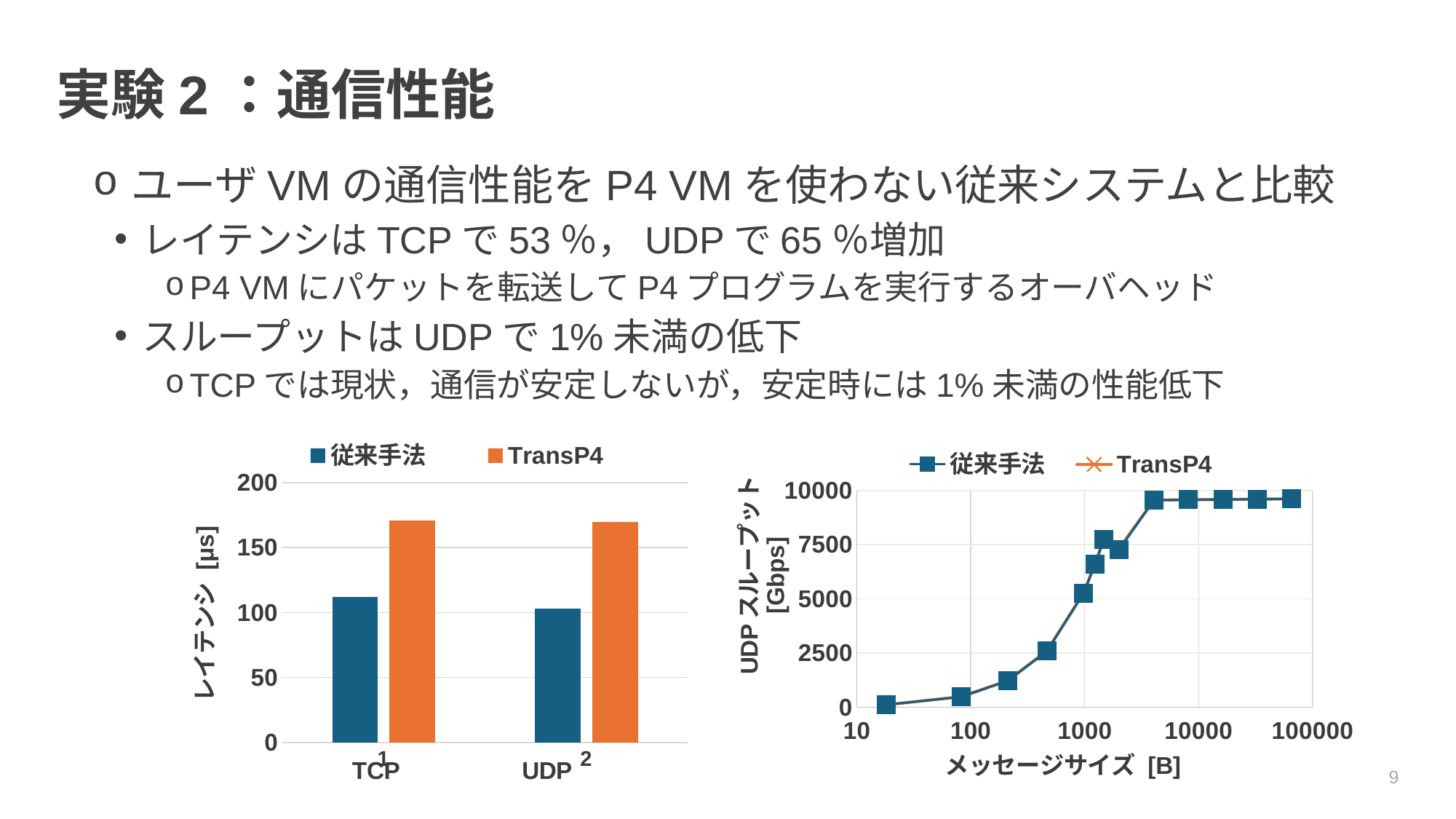

# 実験2：通信性能
ユーザVMの通信性能をP4 VMを使わない従来システムと比較
レイテンシはTCPで53％，UDPで65％増加
P4 VMにパケットを転送してP4プログラムを実行するオーバヘッド
スループットはUDPで1%未満の低下
TCPでは現状，通信が安定しないが，安定時には1%未満の性能低下

### Chart

| Category |  |  |
|---|---|---|

### Chart

| Category |  |  |
|---|---|---|
9